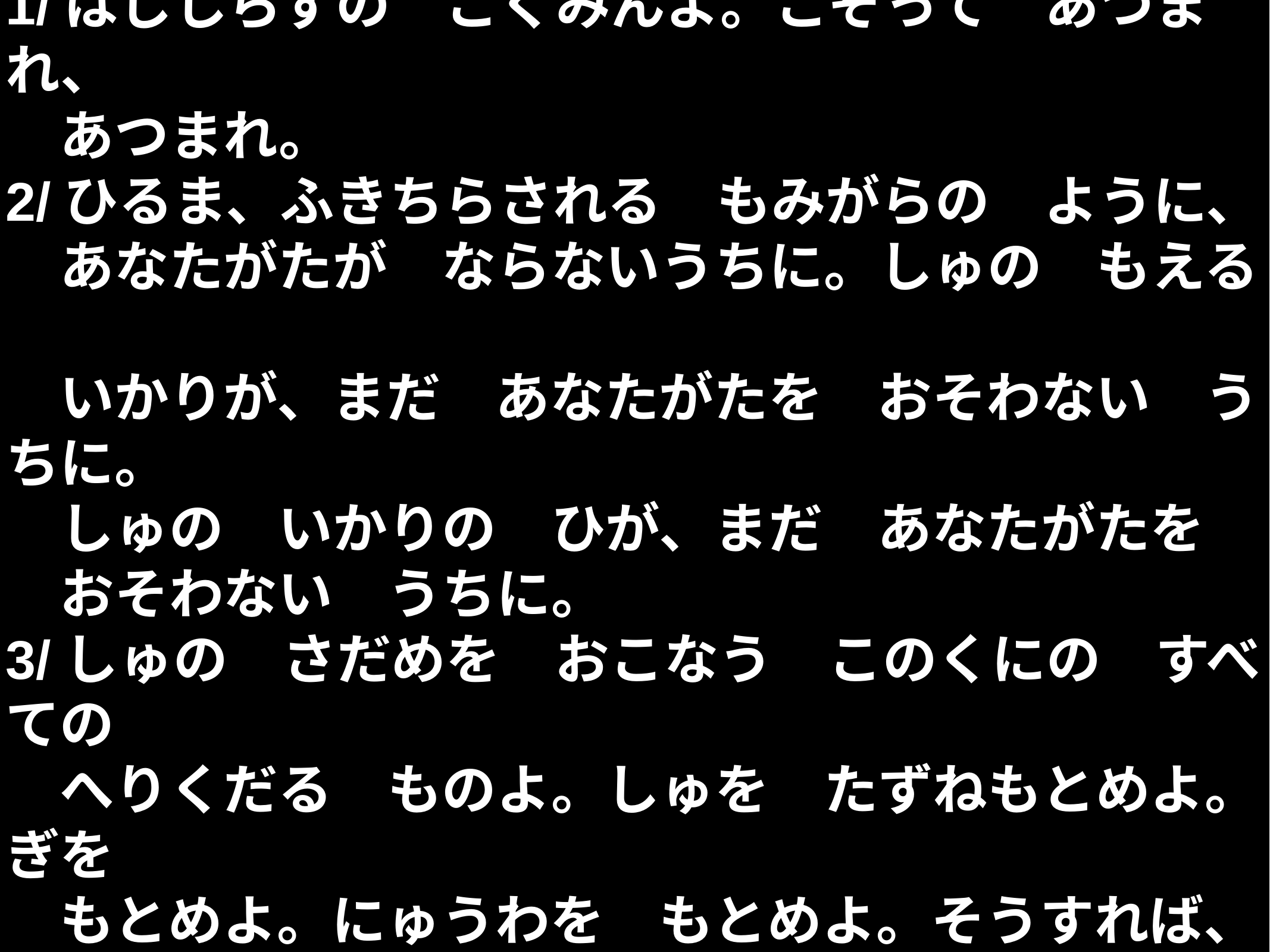

# ゼパニヤ 2:1～3 1/はじしらずの　こくみんよ。こぞって　あつまれ、 　あつまれ。 2/ひるま、ふきちらされる　もみがらの　ように、 　あなたがたが　ならないうちに。しゅの　もえる　 　いかりが、まだ　あなたがたを　おそわない　うちに。 　しゅの　いかりの　ひが、まだ　あなたがたを　 　おそわない　うちに。 3/しゅの　さだめを　おこなう　このくにの　すべての　 　へりくだる　ものよ。しゅを　たずねもとめよ。ぎを　 　もとめよ。にゅうわを　もとめよ。そうすれば、しゅの　 　いかりの　ひに　かくまわれるかもしれない。